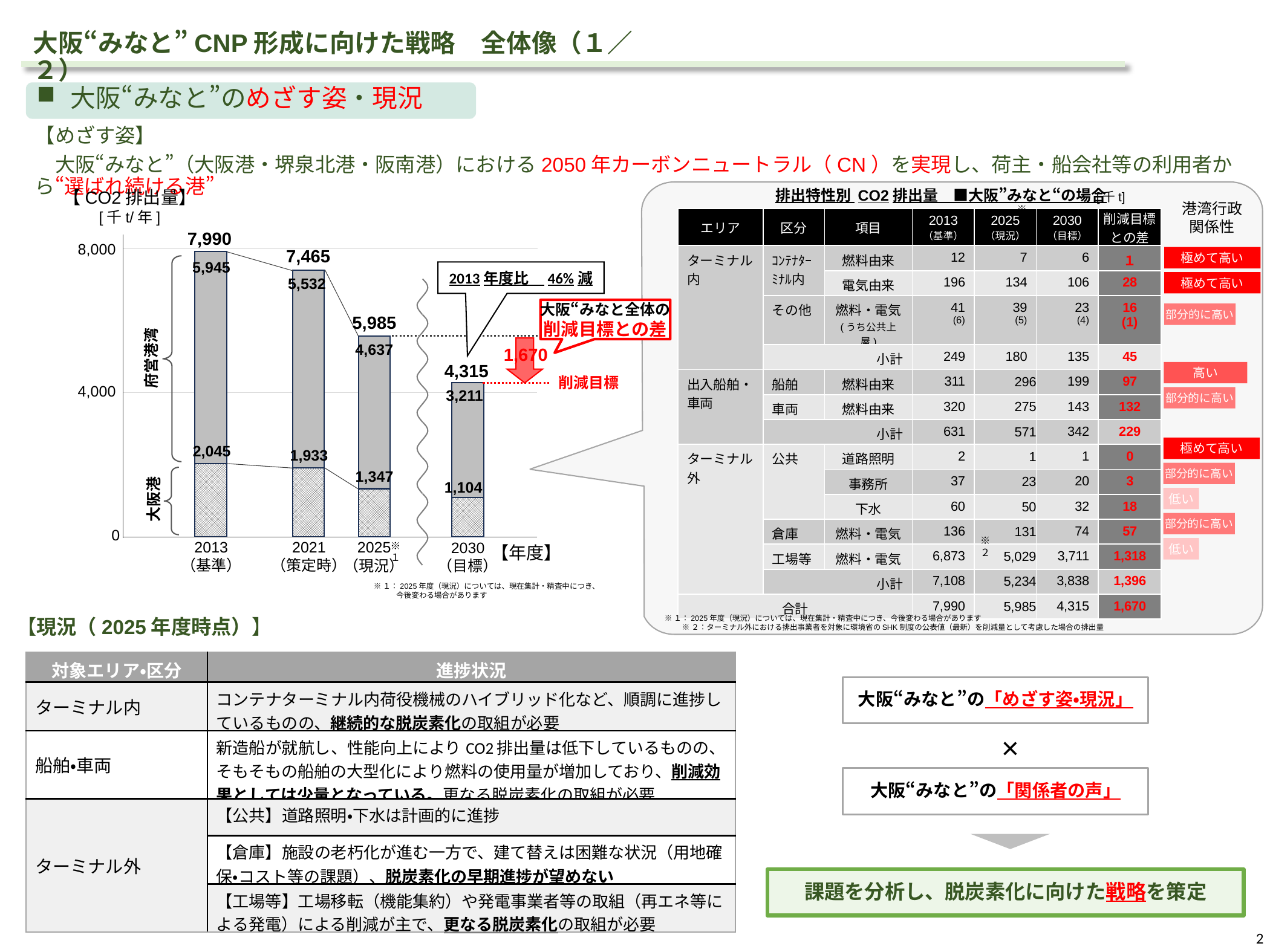

大阪“みなと”CNP形成に向けた戦略　全体像（１／２）

大阪“みなと”のめざす姿・現況
【めざす姿】
　大阪“みなと”（大阪港・堺泉北港・阪南港）における2050年カーボンニュートラル（CN）を実現し、荷主・船会社等の利用者から“選ばれ続ける港”
【CO2排出量】
[千t/年]
7,990
8,000
7,465

大阪“みなと全体の
削減目標との差
5,985

1,670
府営港湾
4,315

削減目標
4,000

2,045
1,933

1,347

1,104

大阪港

0
【年度】
2021
（策定時）
2013
（基準）
2025
（現況）
2030
（目標）

排出特性別 CO2排出量　■大阪”みなと“の場合
[千t]
港湾行政
関係性
※１
| エリア | 区分 | 項目 | 2013 （基準） | 2025 （現況） | 2030 （目標） | 削減目標 との差 |
| --- | --- | --- | --- | --- | --- | --- |
| ターミナル内 | ｺﾝﾃﾅﾀｰﾐﾅﾙ内 | 燃料由来 | 12 | 7 | 6 | １ |
|  |  | 電気由来 | 196 | 134 | 106 | 28 |
|  | その他 | 燃料・電気 (うち公共上屋) | 41 (6) | 39 (5) | 23 (4) | 16 (1) |
|  | 小計 |  | 249 | 180 | 135 | 45 |
| 出入船舶・車両 | 船舶 | 燃料由来 | 311 | 296 | 199 | 97 |
|  | 車両 | 燃料由来 | 320 | 275 | 143 | 132 |
|  | 小計 |  | 631 | 571 | 342 | 229 |
| ターミナル外 | 公共 | 道路照明 | 2 | 1 | 1 | 0 |
|  |  | 事務所 | 37 | 23 | 20 | 3 |
|  |  | 下水 | 60 | 50 | 32 | 18 |
|  | 倉庫 | 燃料・電気 | 136 | 131 | 74 | 57 |
|  | 工場等 | 燃料・電気 | 6,873 | 5,029 | 3,711 | 1,318 |
|  | 小計 |  | 7,108 | 5,234 | 3,838 | 1,396 |
| 合計 |  |  | 7,990 | 5,985 | 4,315 | 1,670 |
極めて高い
5,945
2013年度比　46%減
極めて高い
5,532
部分的に高い
4,637
高い
3,211
部分的に高い
極めて高い
部分的に高い
低い
部分的に高い
※２
低い
※１
※１：2025年度（現況）については、現在集計・精査中につき、
　　　今後変わる場合があります
【現況（2025年度時点）】
※１：2025年度（現況）については、現在集計・精査中につき、今後変わる場合があります
※２：ターミナル外における排出事業者を対象に環境省のSHK制度の公表値（最新）を削減量として考慮した場合の排出量
| 対象エリア・区分 | 進捗状況 |
| --- | --- |
| ターミナル内 | コンテナターミナル内荷役機械のハイブリッド化など、順調に進捗しているものの、継続的な脱炭素化の取組が必要 |
| 船舶・車両 | 新造船が就航し、性能向上によりCO2排出量は低下しているものの、そもそもの船舶の大型化により燃料の使用量が増加しており、削減効果としては少量となっている。更なる脱炭素化の取組が必要 |
| ターミナル外 | 【公共】道路照明・下水は計画的に進捗 |
|  | 【倉庫】施設の老朽化が進む一方で、建て替えは困難な状況（用地確保・コスト等の課題）、脱炭素化の早期進捗が望めない |
|  | 【工場等】工場移転（機能集約）や発電事業者等の取組（再エネ等による発電）による削減が主で、更なる脱炭素化の取組が必要 |
大阪“みなと”の「めざす姿・現況」
×
大阪“みなと”の「関係者の声」

課題を分析し、脱炭素化に向けた戦略を策定
2